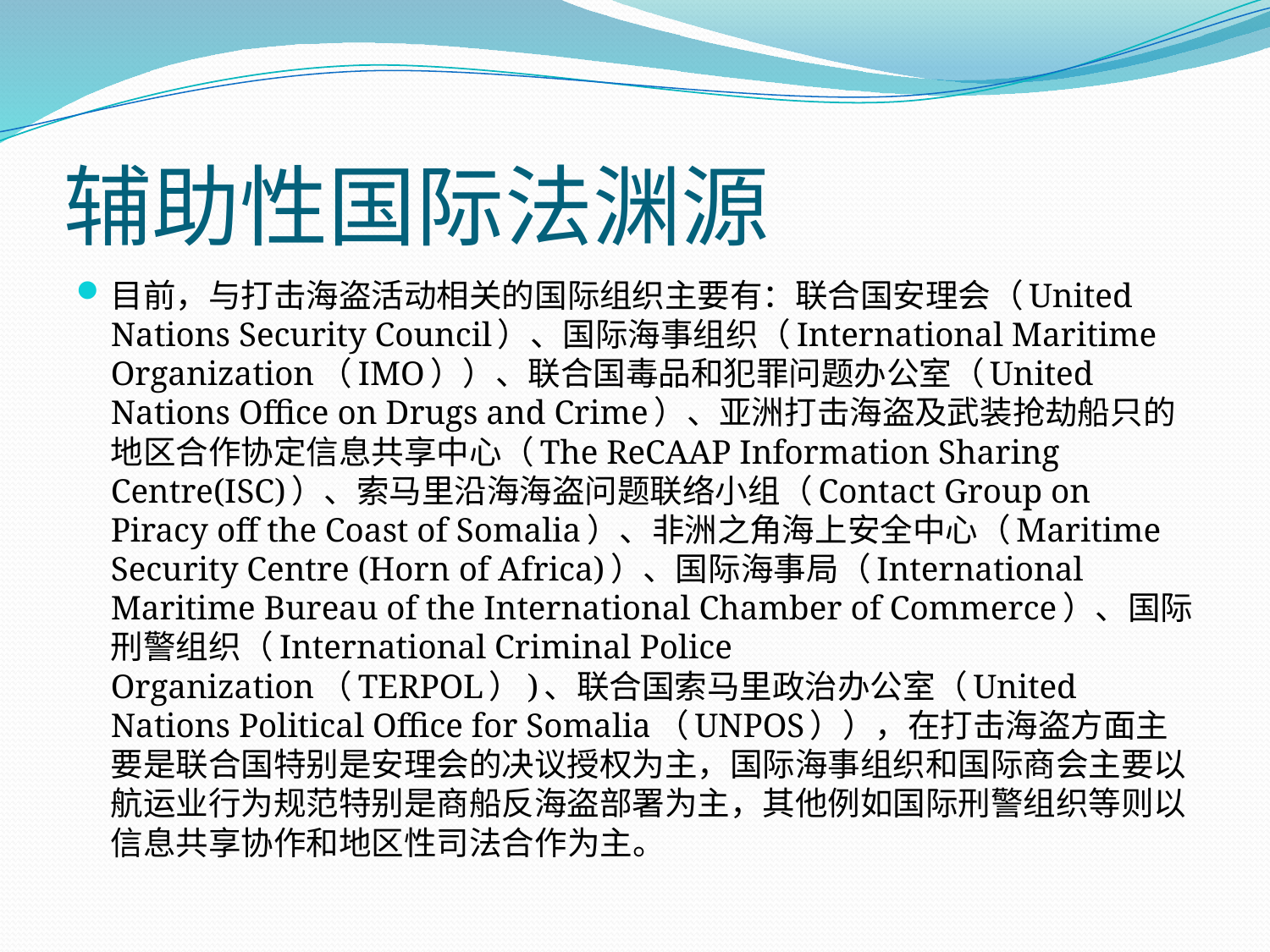

# 辅助性国际法渊源
目前，与打击海盗活动相关的国际组织主要有：联合国安理会（United Nations Security Council）、国际海事组织（International Maritime Organization（IMO））、联合国毒品和犯罪问题办公室（United Nations Office on Drugs and Crime）、亚洲打击海盗及武装抢劫船只的地区合作协定信息共享中心（The ReCAAP Information Sharing Centre(ISC)）、索马里沿海海盗问题联络小组（Contact Group on Piracy off the Coast of Somalia）、非洲之角海上安全中心（Maritime Security Centre (Horn of Africa)）、国际海事局（International Maritime Bureau of the International Chamber of Commerce）、国际刑警组织（International Criminal Police Organization（TERPOL）)、联合国索马里政治办公室（United Nations Political Office for Somalia（UNPOS）），在打击海盗方面主要是联合国特别是安理会的决议授权为主，国际海事组织和国际商会主要以航运业行为规范特别是商船反海盗部署为主，其他例如国际刑警组织等则以信息共享协作和地区性司法合作为主。